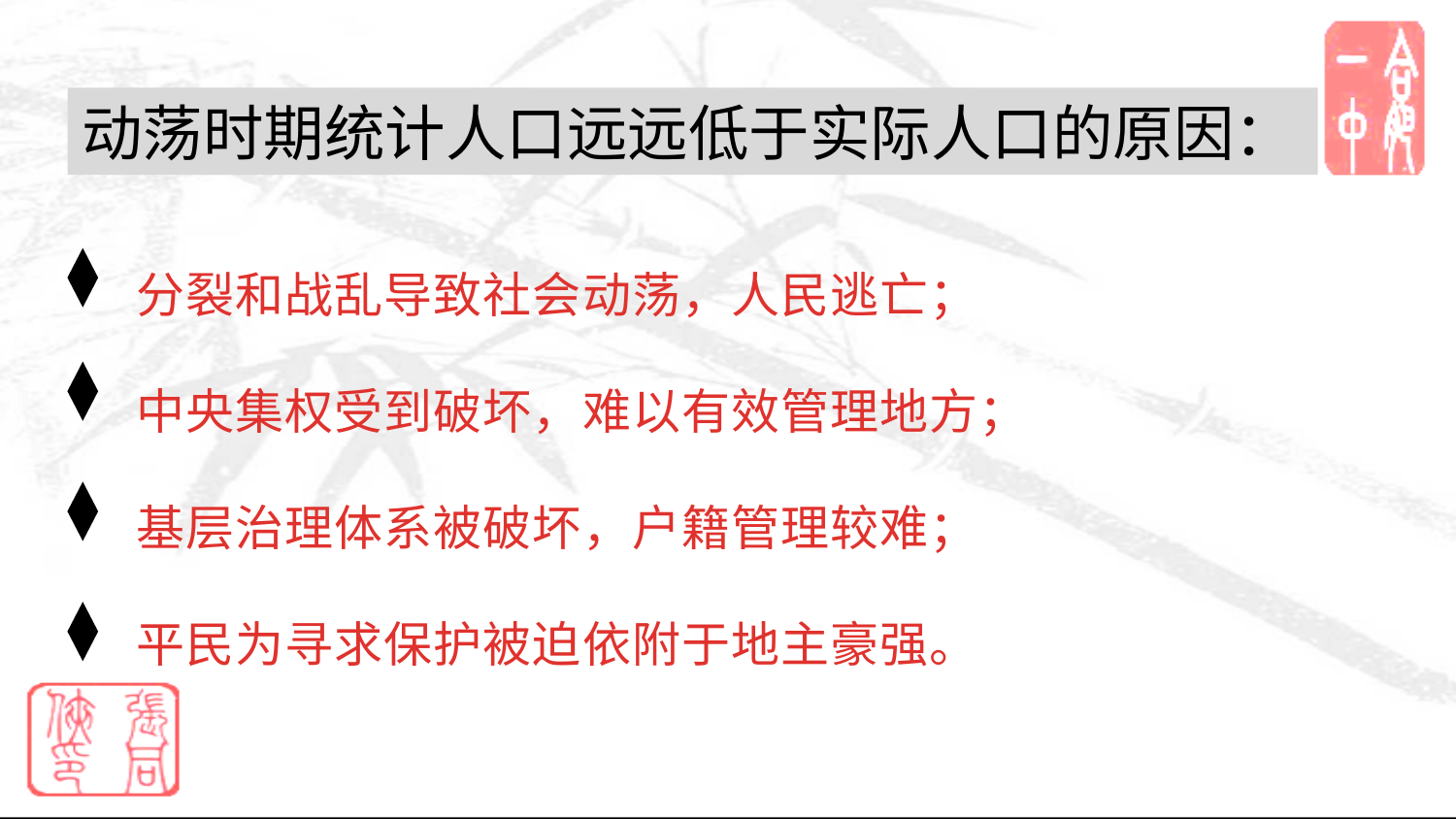

动荡时期统计人口远远低于实际人口的原因：
分裂和战乱导致社会动荡，人民逃亡；
中央集权受到破坏，难以有效管理地方；
基层治理体系被破坏，户籍管理较难；
平民为寻求保护被迫依附于地主豪强。